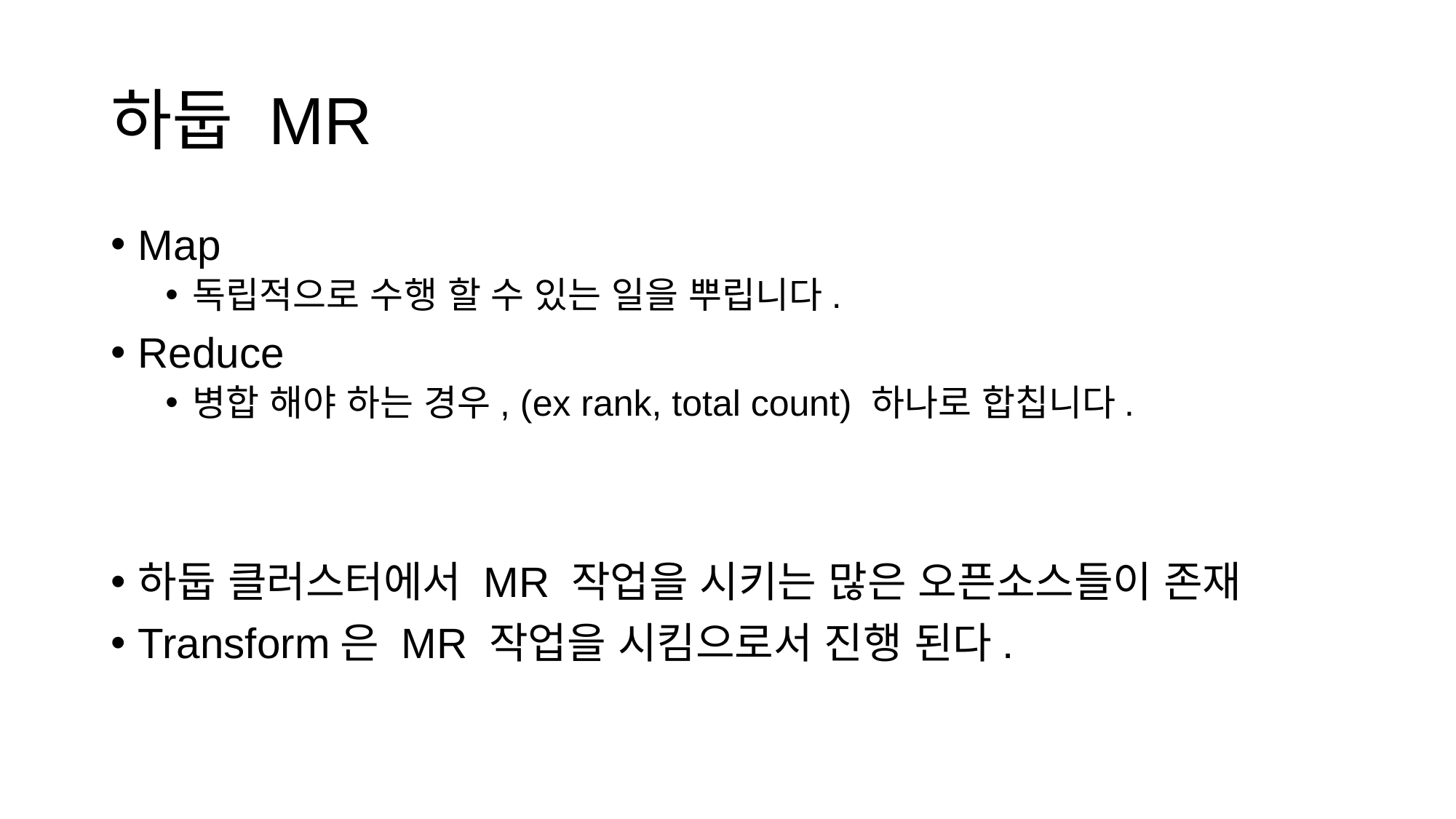

# 하둡 MR
Map
독립적으로 수행 할 수 있는 일을 뿌립니다.
Reduce
병합 해야 하는 경우, (ex rank, total count) 하나로 합칩니다.

하둡 클러스터에서 MR 작업을 시키는 많은 오픈소스들이 존재
Transform은 MR 작업을 시킴으로서 진행 된다.